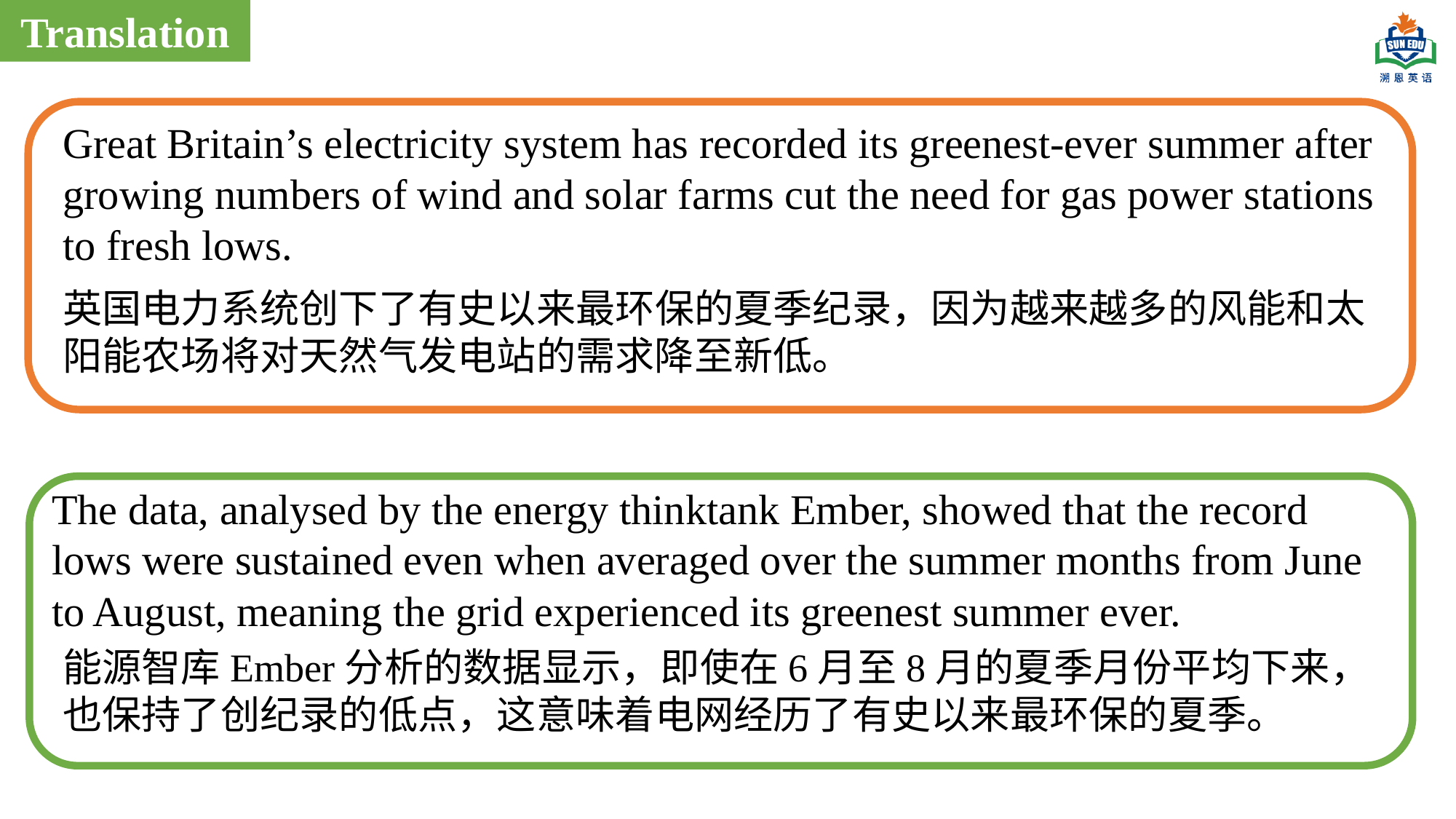

Translation

Great Britain’s electricity system has recorded its greenest-ever summer after growing numbers of wind and solar farms cut the need for gas power stations to fresh lows.
英国电力系统创下了有史以来最环保的夏季纪录，因为越来越多的风能和太阳能农场将对天然气发电站的需求降至新低。

The data, analysed by the energy thinktank Ember, showed that the record lows were sustained even when averaged over the summer months from June to August, meaning the grid experienced its greenest summer ever.
能源智库Ember分析的数据显示，即使在6月至8月的夏季月份平均下来，也保持了创纪录的低点，这意味着电网经历了有史以来最环保的夏季。